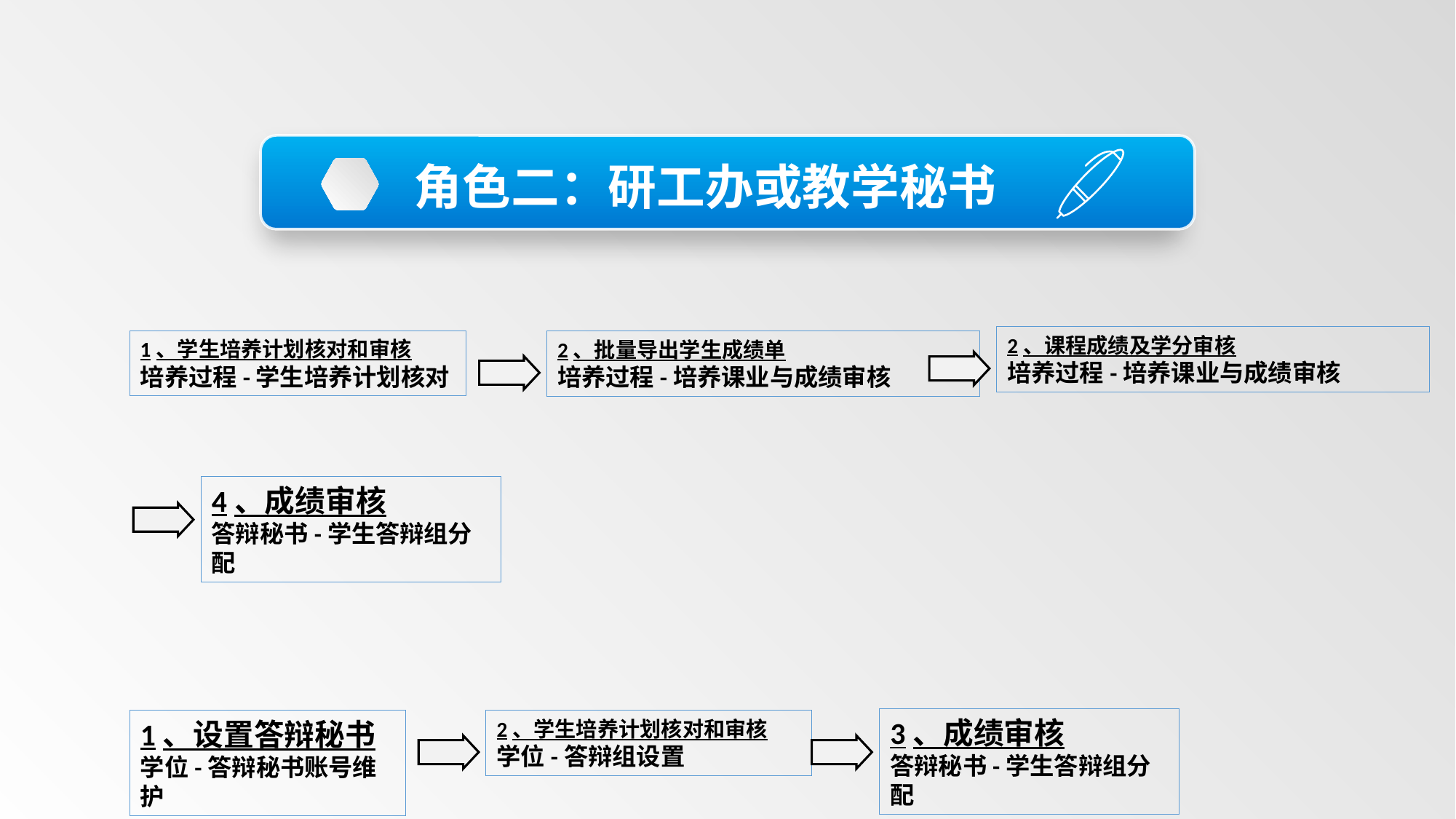

角色二：研工办或教学秘书

2、课程成绩及学分审核
培养过程-培养课业与成绩审核
1、学生培养计划核对和审核
培养过程-学生培养计划核对
2、批量导出学生成绩单
培养过程-培养课业与成绩审核

4、成绩审核
答辩秘书-学生答辩组分配

3、成绩审核
答辩秘书-学生答辩组分配
1、设置答辩秘书
学位-答辩秘书账号维护
2、学生培养计划核对和审核
学位-答辩组设置